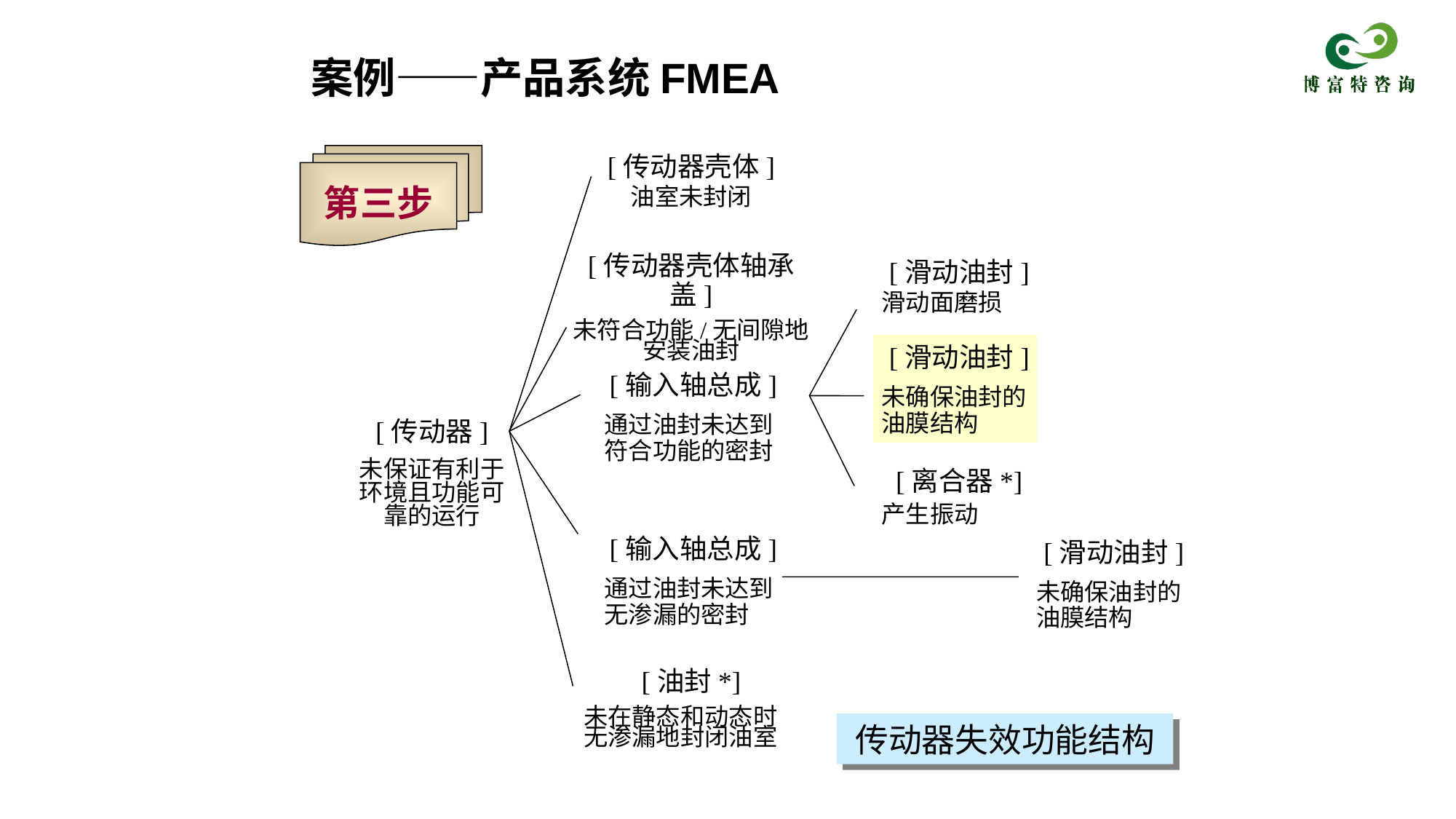

案例——产品系统FMEA
第三步
[传动器壳体]
油室未封闭

[滑动油封]
滑动面磨损
[传动器壳体轴承盖]
未符合功能/无间隙地安装油封

[滑动油封]
未确保油封的油膜结构
[输入轴总成]
通过油封未达到符合功能的密封

[传动器]
未保证有利于环境且功能可靠的运行
[离合器*]
产生振动
[滑动油封]
未确保油封的油膜结构
[输入轴总成]
通过油封未达到无渗漏的密封

[油封*]
未在静态和动态时无渗漏地封闭油室
传动器失效功能结构